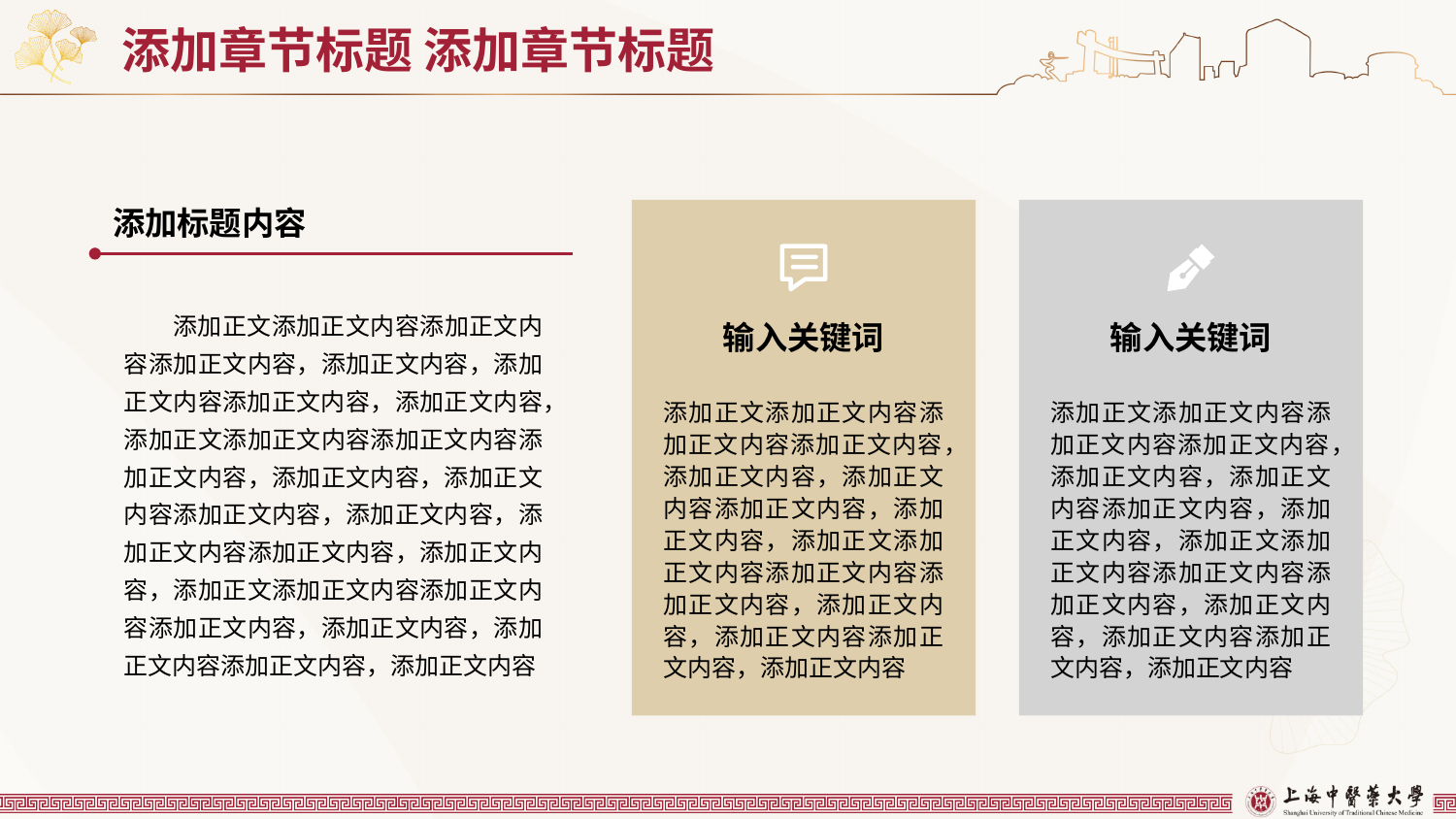

# 添加章节标题 添加章节标题
添加标题内容

输入关键词
添加正文添加正文内容添加正文内容添加正文内容，添加正文内容，添加正文内容添加正文内容，添加正文内容，添加正文添加正文内容添加正文内容添加正文内容，添加正文内容，添加正文内容添加正文内容，添加正文内容

输入关键词
添加正文添加正文内容添加正文内容添加正文内容，添加正文内容，添加正文内容添加正文内容，添加正文内容，添加正文添加正文内容添加正文内容添加正文内容，添加正文内容，添加正文内容添加正文内容，添加正文内容
添加正文添加正文内容添加正文内容添加正文内容，添加正文内容，添加正文内容添加正文内容，添加正文内容，添加正文添加正文内容添加正文内容添加正文内容，添加正文内容，添加正文内容添加正文内容，添加正文内容，添加正文内容添加正文内容，添加正文内容，添加正文添加正文内容添加正文内容添加正文内容，添加正文内容，添加正文内容添加正文内容，添加正文内容